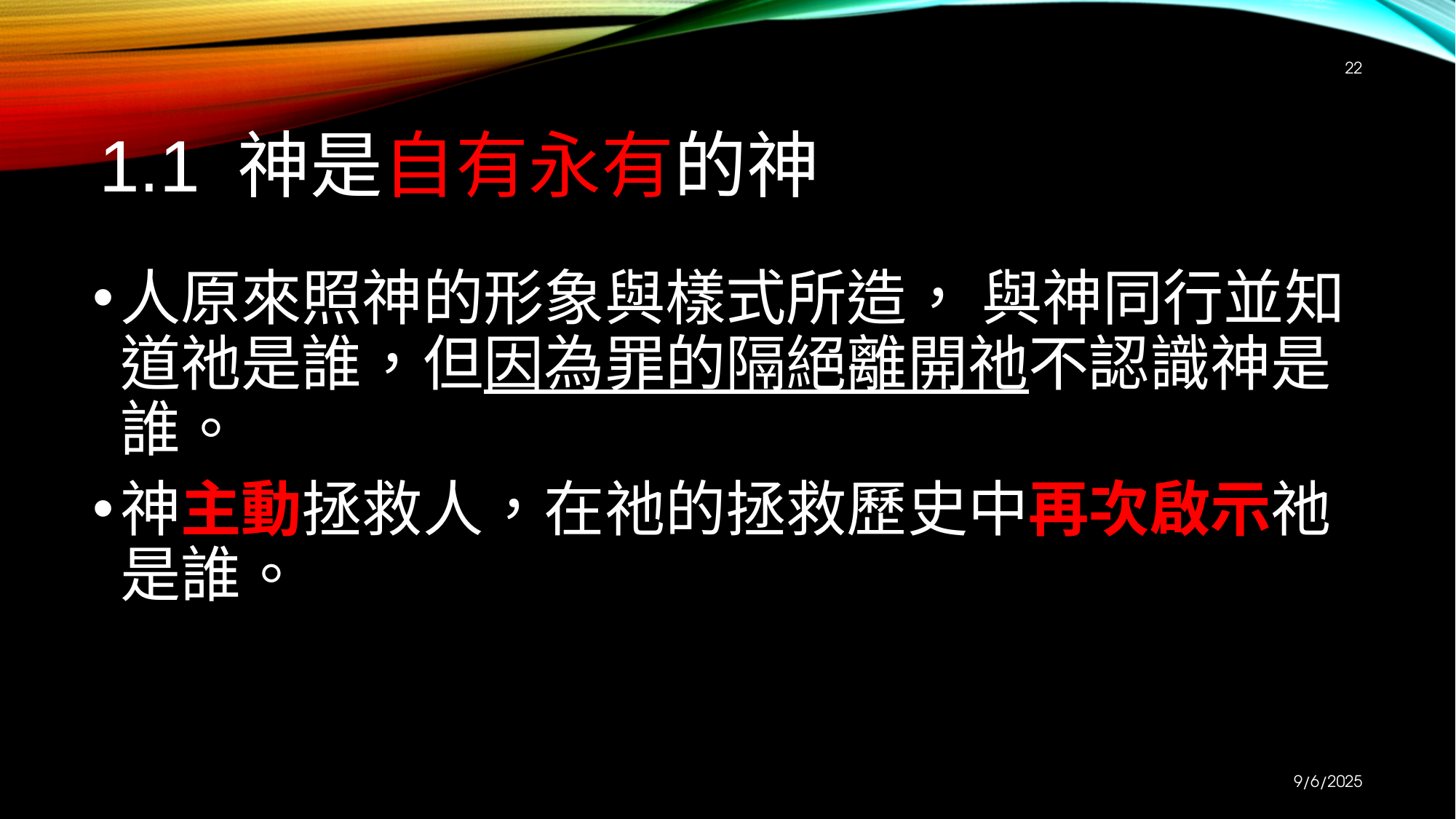

22
# 1.1 神是自有永有的神
人原來照神的形象與樣式所造， 與神同行並知道祂是誰，但因為罪的隔絕離開祂不認識神是誰。
神主動拯救人，在祂的拯救歷史中再次啟示祂是誰。

9/6/2025